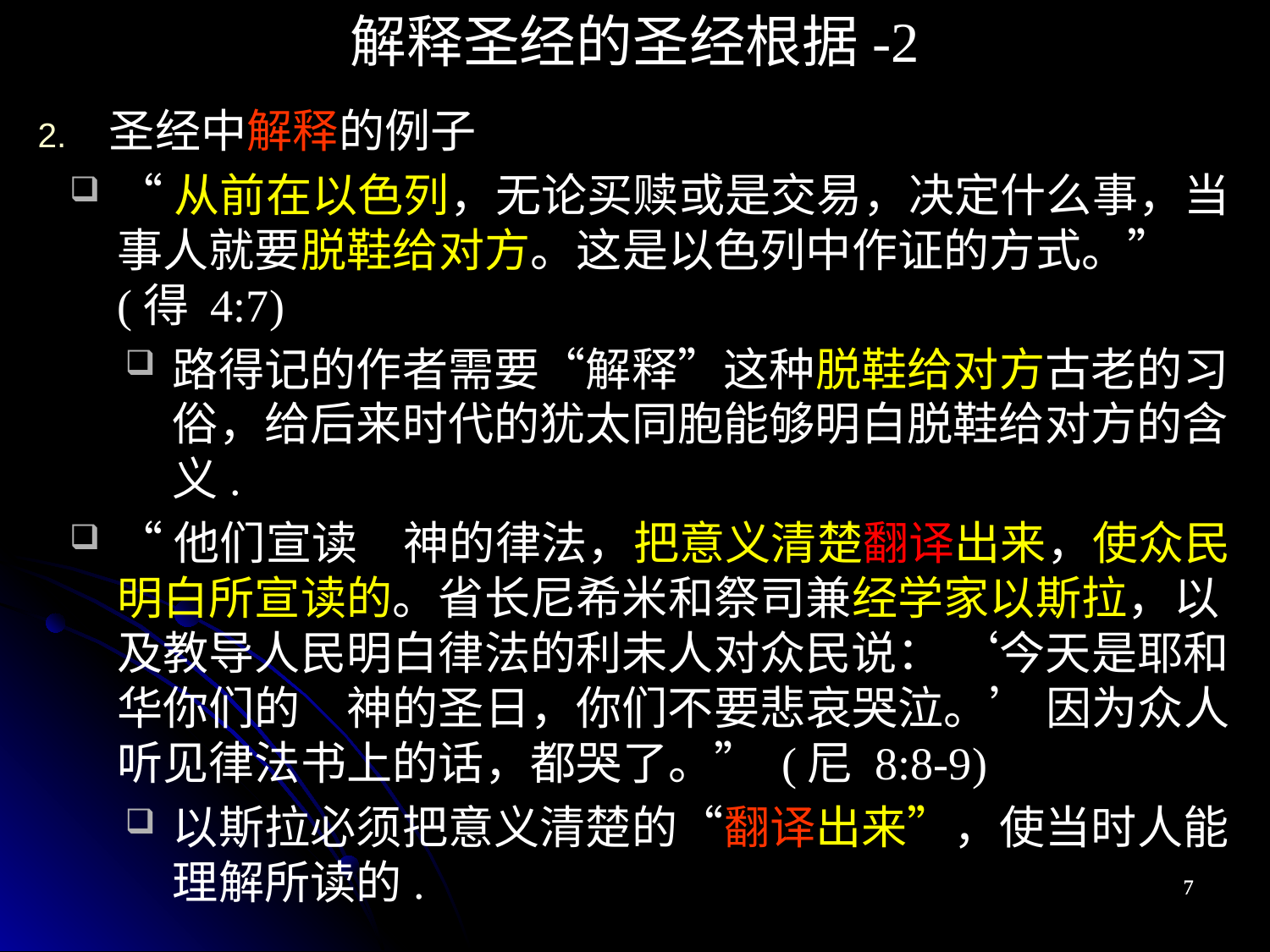

解释圣经的圣经根据-2
圣经中解释的例子
“从前在以色列，无论买赎或是交易，决定什么事，当事人就要脱鞋给对方。这是以色列中作证的方式。” (得 4:7)
路得记的作者需要“解释”这种脱鞋给对方古老的习俗，给后来时代的犹太同胞能够明白脱鞋给对方的含义.
“他们宣读　神的律法，把意义清楚翻译出来，使众民明白所宣读的。省长尼希米和祭司兼经学家以斯拉，以及教导人民明白律法的利未人对众民说： ‘今天是耶和华你们的　神的圣日，你们不要悲哀哭泣。’ 因为众人听见律法书上的话，都哭了。” (尼 8:8-9)
以斯拉必须把意义清楚的“翻译出来”，使当时人能理解所读的.
7
7